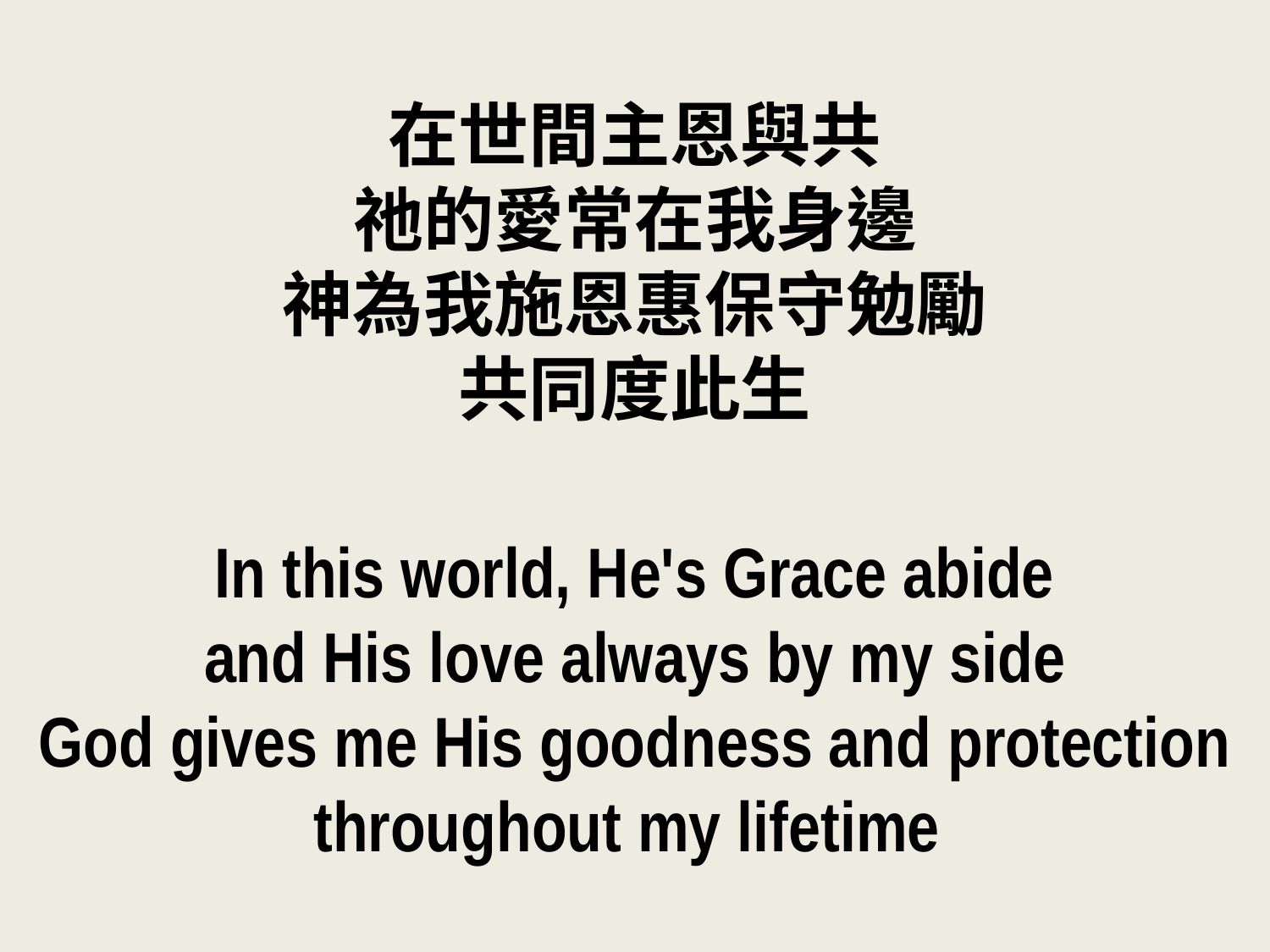

在世間主恩與共
祂的愛常在我身邊
神為我施恩惠保守勉勵
共同度此生

In this world, He's Grace abide
and His love always by my side
God gives me His goodness and protection
throughout my lifetime